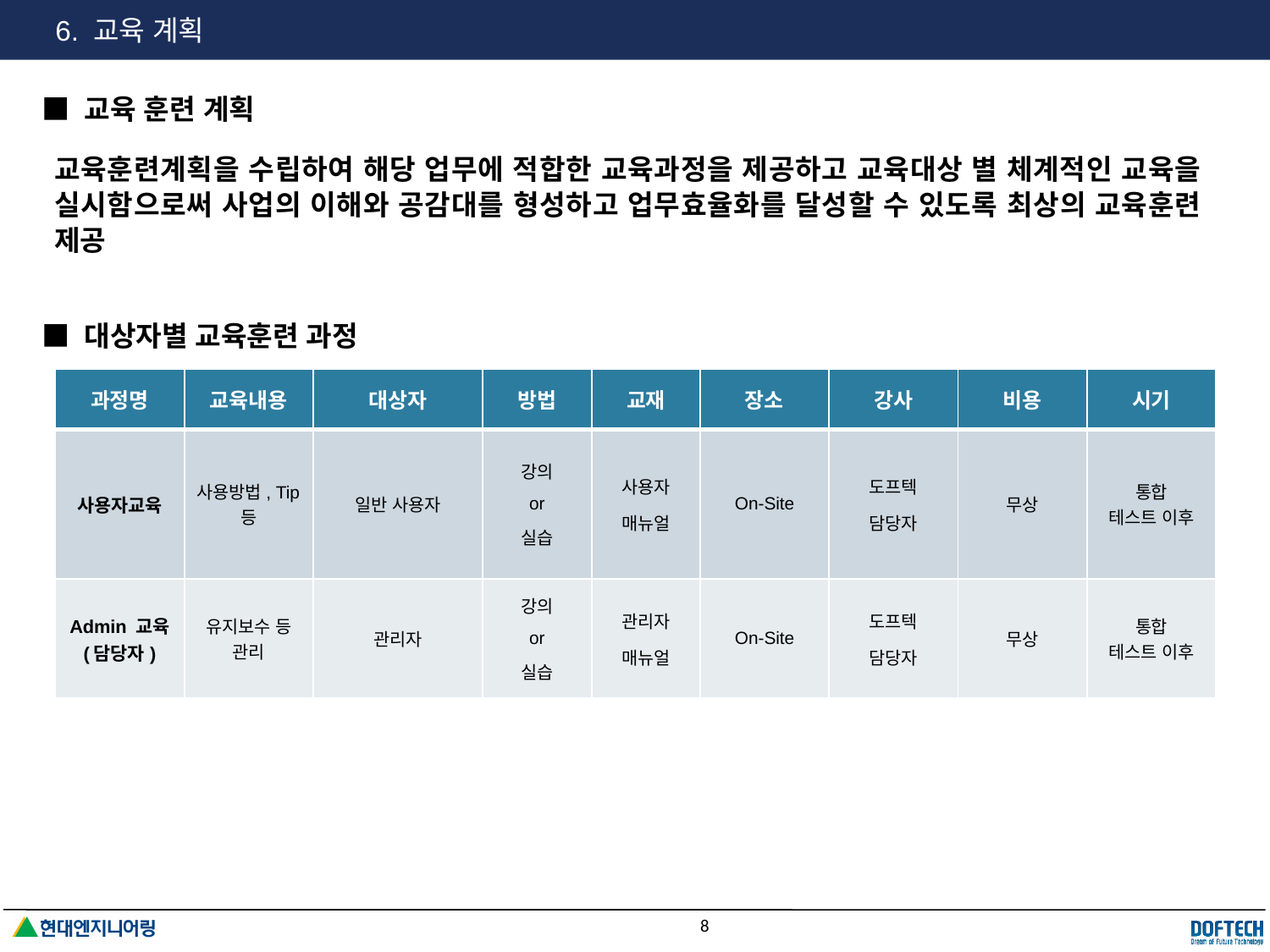

# 6. 교육 계획
■ 교육 훈련 계획
교육훈련계획을 수립하여 해당 업무에 적합한 교육과정을 제공하고 교육대상 별 체계적인 교육을 실시함으로써 사업의 이해와 공감대를 형성하고 업무효율화를 달성할 수 있도록 최상의 교육훈련 제공
■ 대상자별 교육훈련 과정

| 과정명 | 교육내용 | 대상자 | 방법 | 교재 | 장소 | 강사 | 비용 | 시기 |
| --- | --- | --- | --- | --- | --- | --- | --- | --- |
| 사용자교육 | 사용방법, Tip등 | 일반 사용자 | 강의 or 실습 | 사용자 매뉴얼 | On-Site | 도프텍 담당자 | 무상 | 통합 테스트 이후 |
| Admin 교육 (담당자) | 유지보수 등 관리 | 관리자 | 강의 or 실습 | 관리자 매뉴얼 | On-Site | 도프텍 담당자 | 무상 | 통합 테스트 이후 |